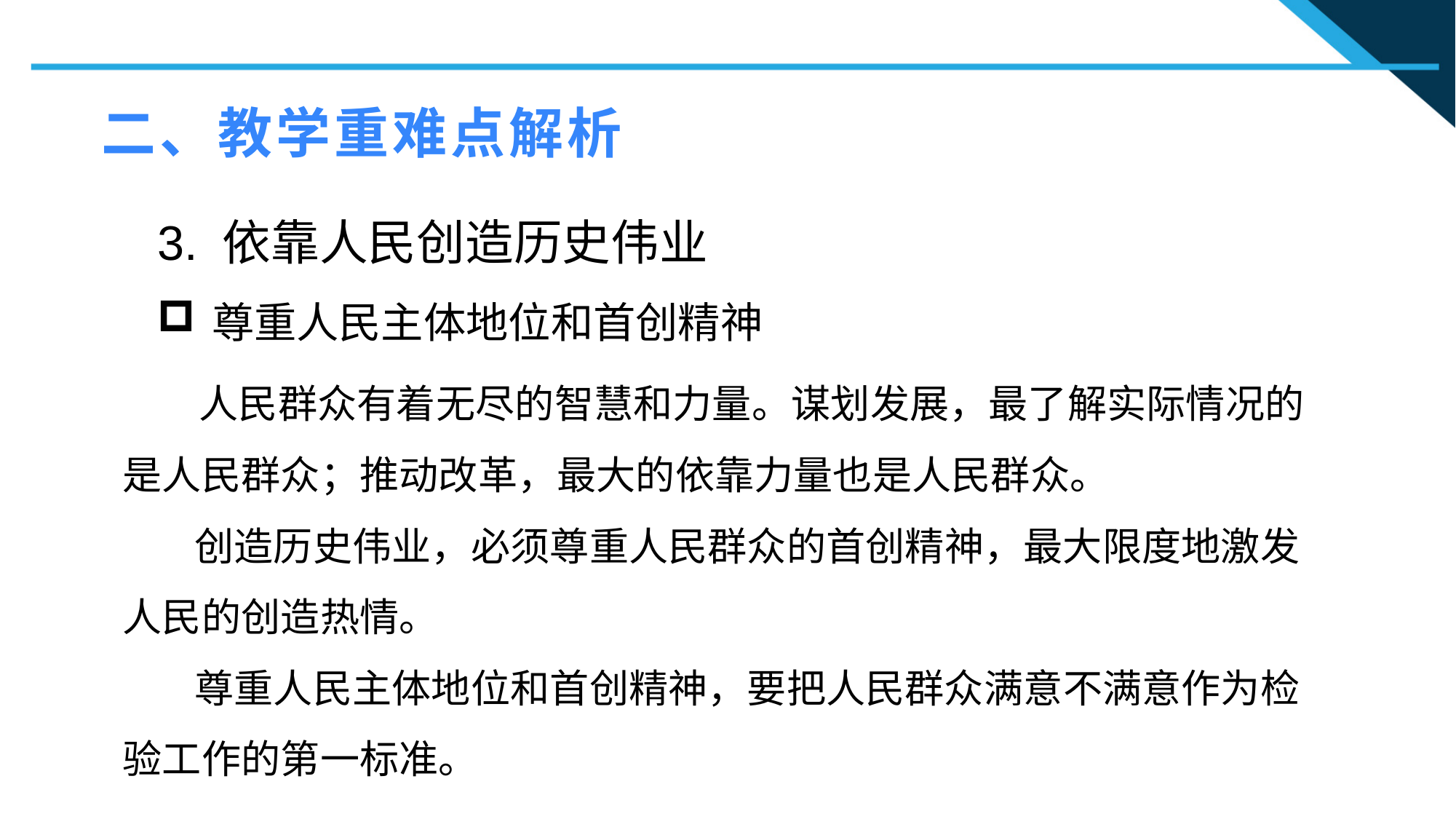

二、教学重难点解析
3. 依靠人民创造历史伟业
尊重人民主体地位和首创精神
1
       人民群众有着无尽的智慧和力量。谋划发展，最了解实际情况的是人民群众；推动改革，最大的依靠力量也是人民群众。
       创造历史伟业，必须尊重人民群众的首创精神，最大限度地激发人民的创造热情。
       尊重人民主体地位和首创精神，要把人民群众满意不满意作为检验工作的第一标准。
2
2
n